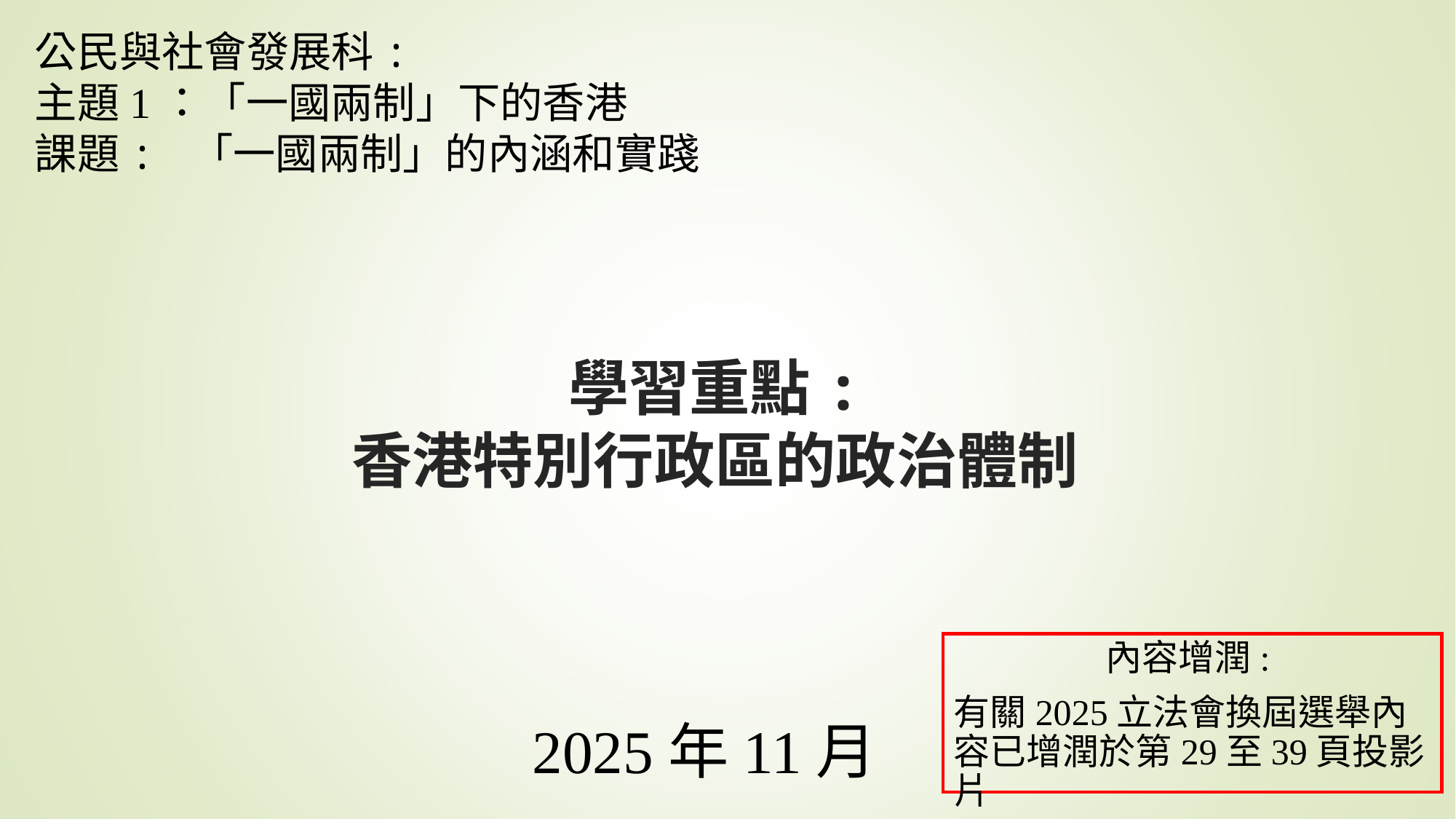

公民與社會發展科:
主題1：「一國兩制」下的香港
課題: 「一國兩制」的內涵和實踐
# 學習重點: 香港特別行政區的政治體制
內容增潤:
有關2025立法會換屆選舉內容已增潤於第29至39頁投影片

2025年11月